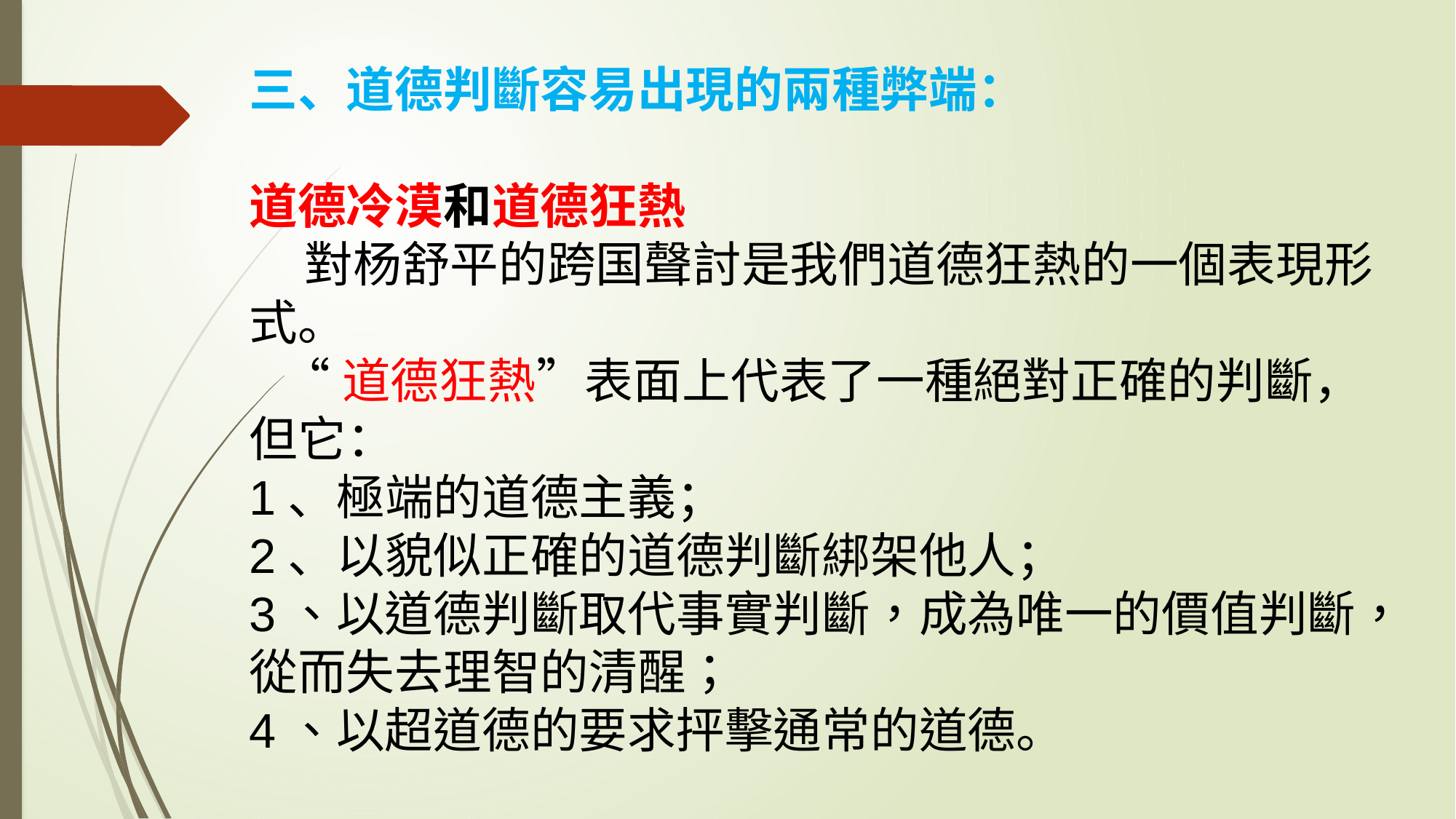

三、道德判斷容易出現的兩種弊端：

道德冷漠和道德狂熱
    對杨舒平的跨国聲討是我們道德狂熱的一個表現形式。
   “道德狂熱”表面上代表了一種絕對正確的判斷，但它：
1、極端的道德主義；
2、以貌似正確的道德判斷綁架他人；
3、以道德判斷取代事實判斷，成為唯一的價值判斷，從而失去理智的清醒；
4、以超道德的要求抨擊通常的道德。